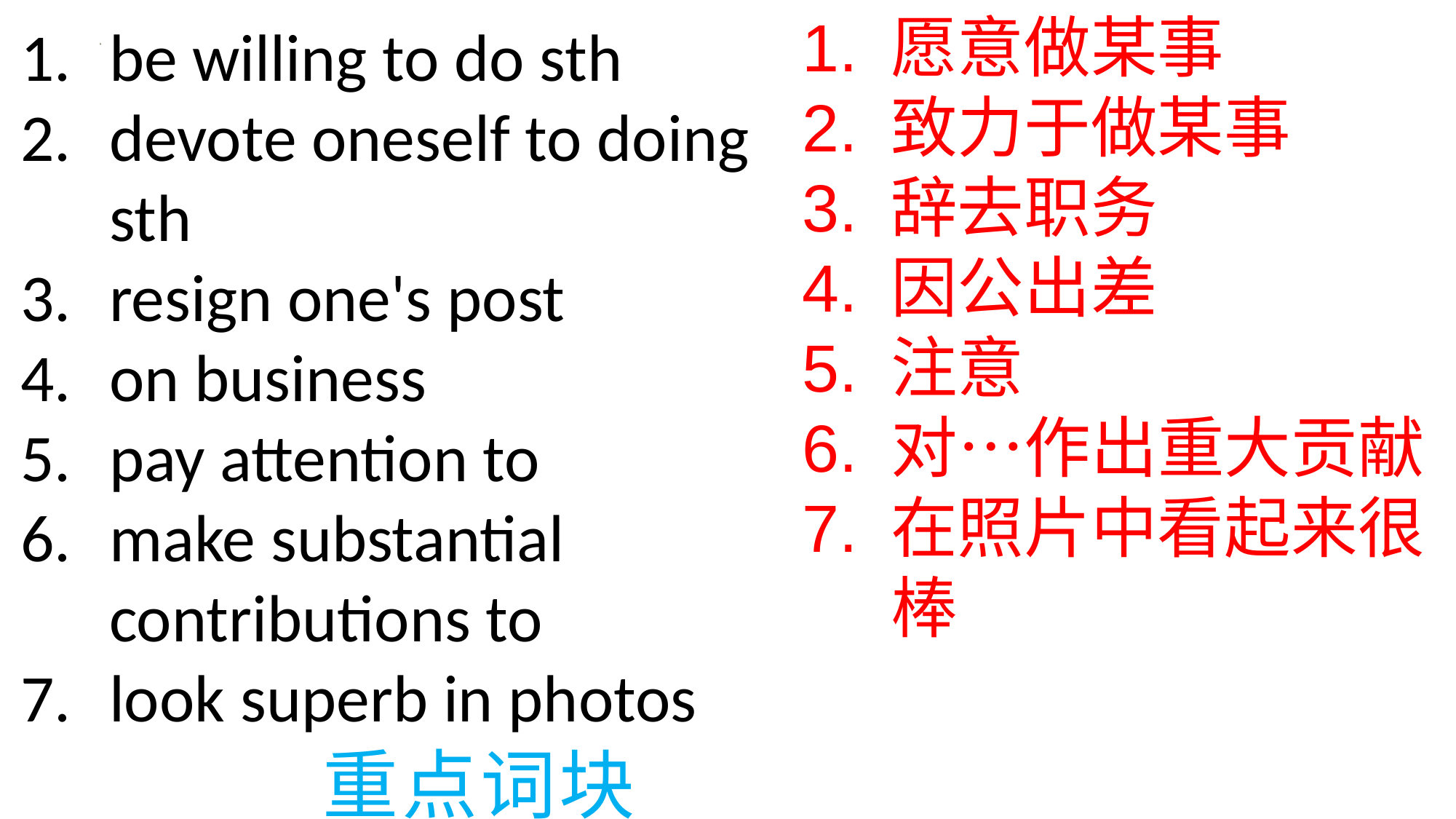

愿意做某事
致力于做某事
辞去职务
因公出差
注意
对…作出重大贡献
在照片中看起来很棒
be willing to do sth
devote oneself to doing sth
resign one's post
on business
pay attention to
make substantial contributions to
look superb in photos
0
重点词块